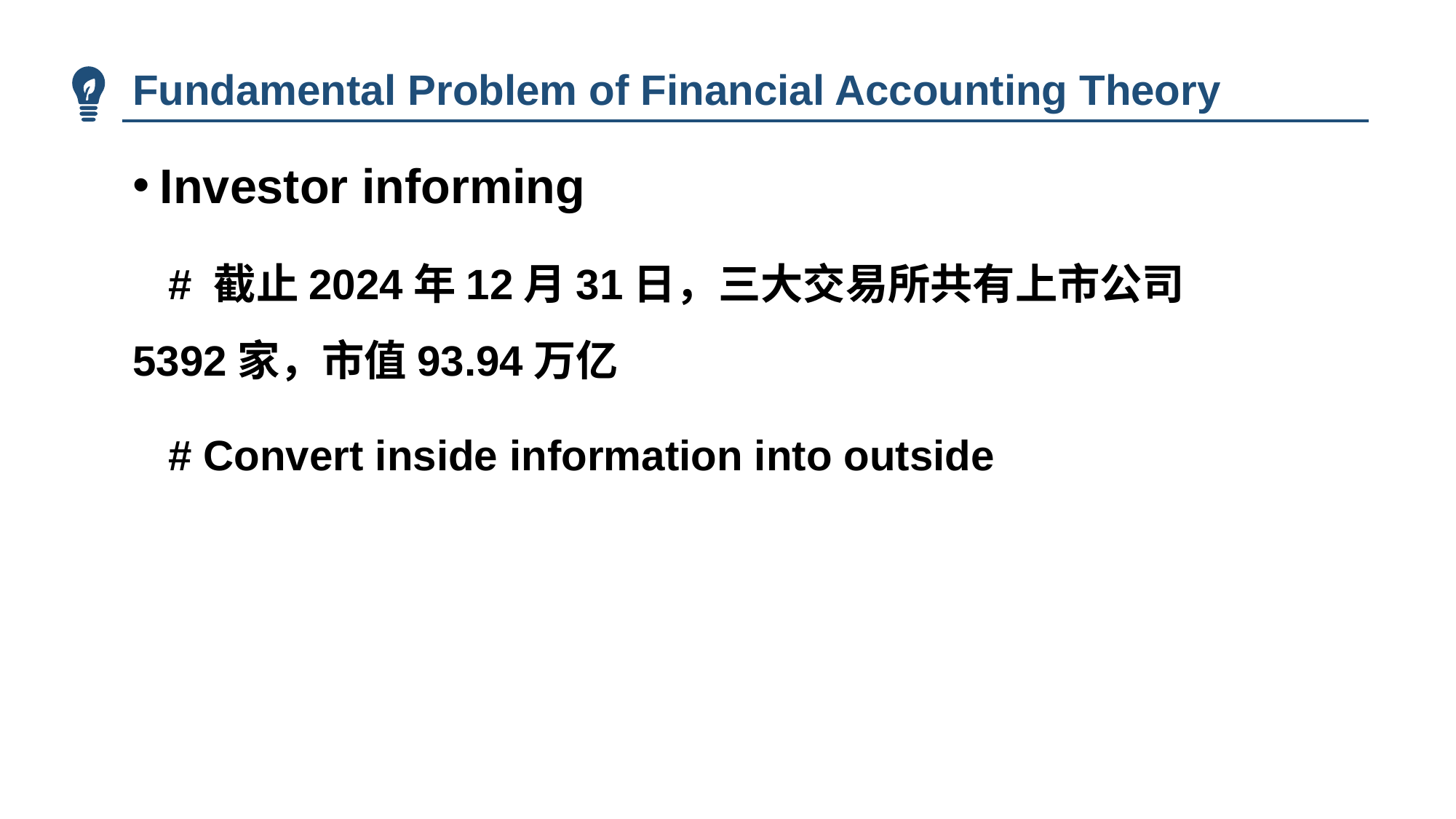

Fundamental Problem of Financial Accounting Theory

Investor informing
   # 截止2024年12月31日，三大交易所共有上市公司5392家，市值93.94万亿
   # Convert inside information into outside